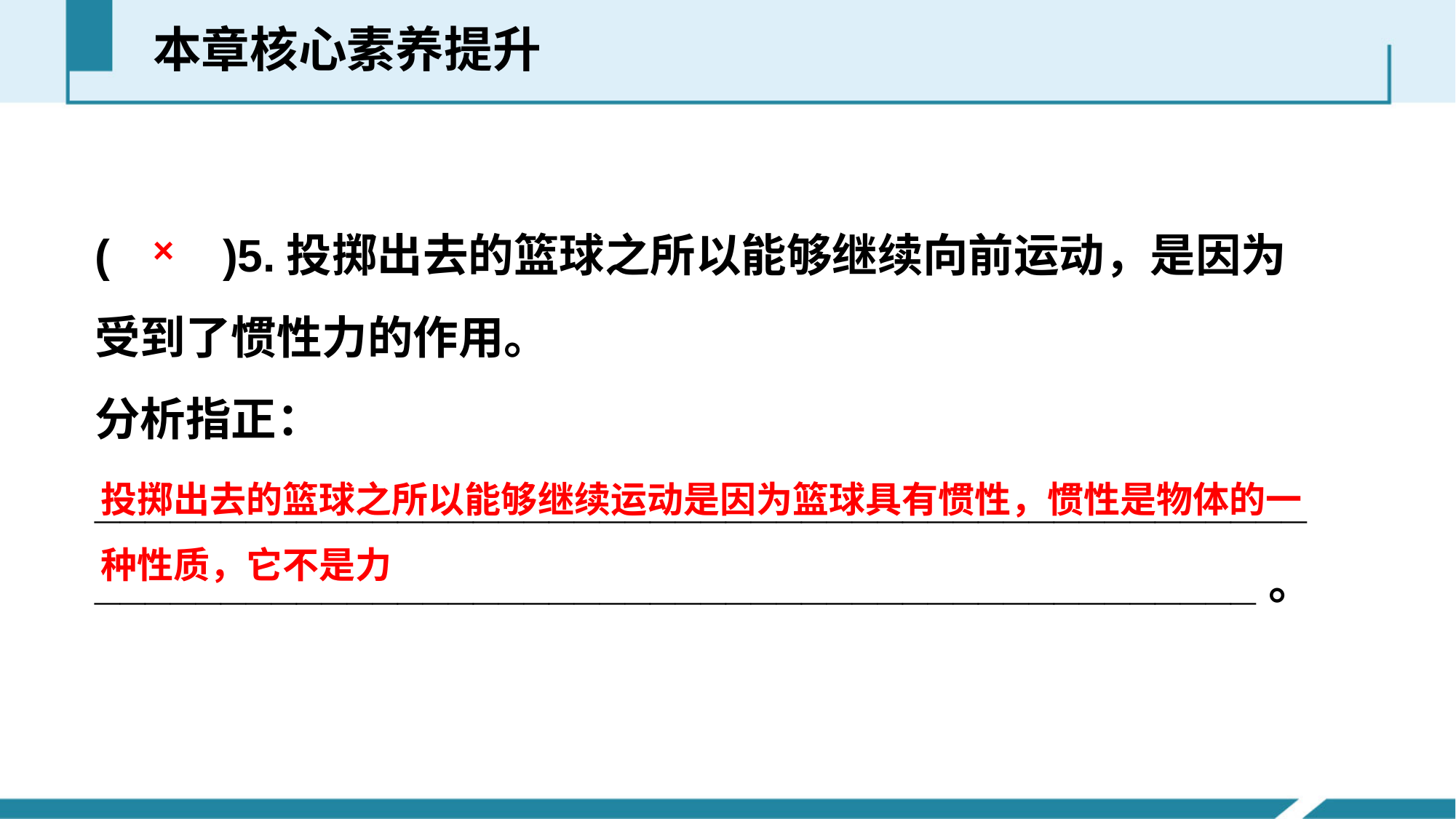

本章核心素养提升
(　　)5.投掷出去的篮球之所以能够继续向前运动，是因为受到了惯性力的作用。
分析指正：______________________________________________________________________________________________。
×
投掷出去的篮球之所以能够继续运动是因为篮球具有惯性，惯性是物体的一种性质，它不是力